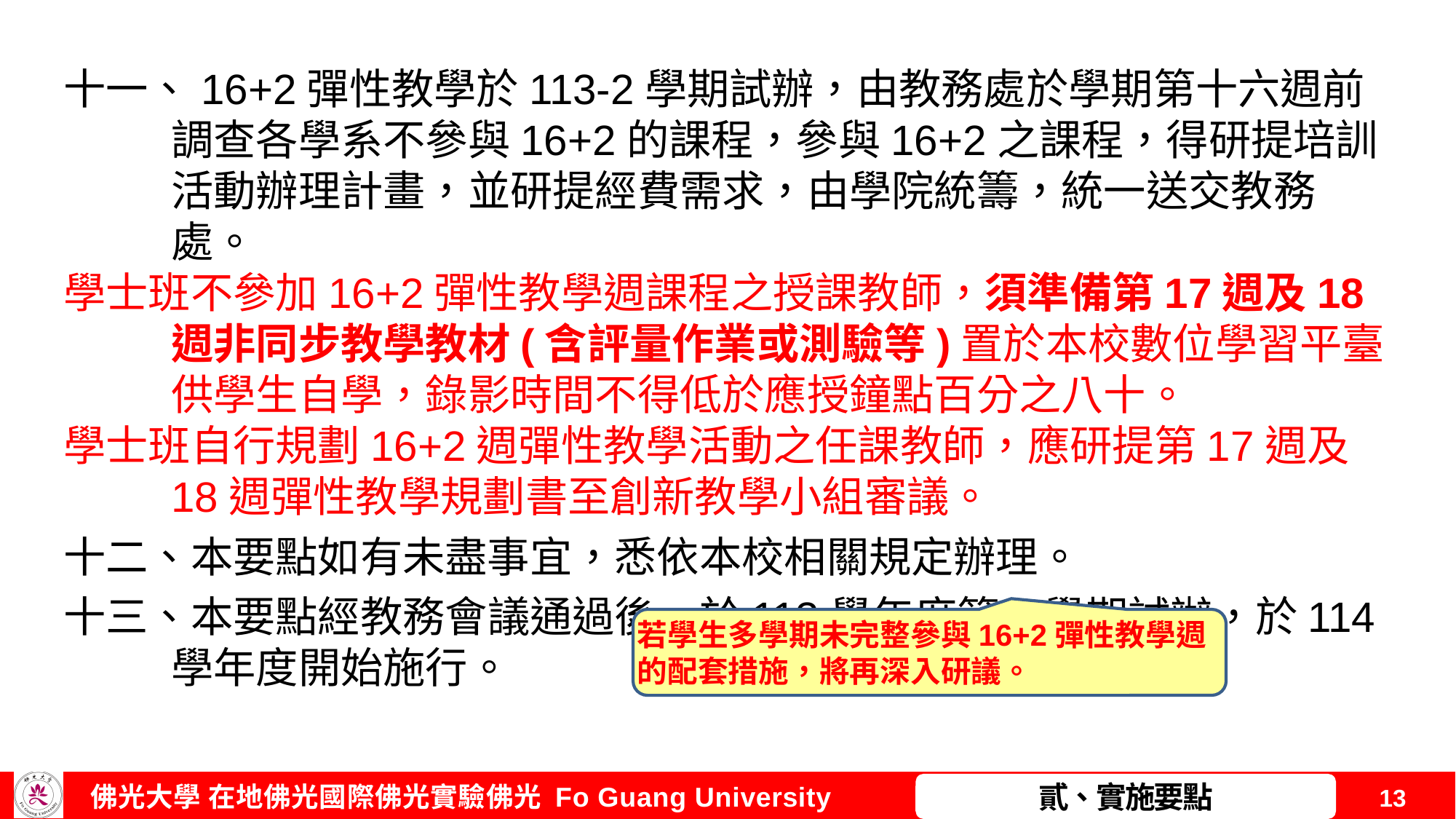

十一、16+2彈性教學於113-2學期試辦，由教務處於學期第十六週前調查各學系不參與16+2的課程，參與16+2之課程，得研提培訓活動辦理計畫，並研提經費需求，由學院統籌，統一送交教務處。
學士班不參加16+2彈性教學週課程之授課教師，須準備第17週及18週非同步教學教材(含評量作業或測驗等)置於本校數位學習平臺供學生自學，錄影時間不得低於應授鐘點百分之八十。
學士班自行規劃16+2週彈性教學活動之任課教師，應研提第17週及18週彈性教學規劃書至創新教學小組審議。
十二、本要點如有未盡事宜，悉依本校相關規定辦理。
十三、本要點經教務會議通過後，於113學年度第2學期試辦，於114學年度開始施行。
若學生多學期未完整參與16+2彈性教學週的配套措施，將再深入研議。